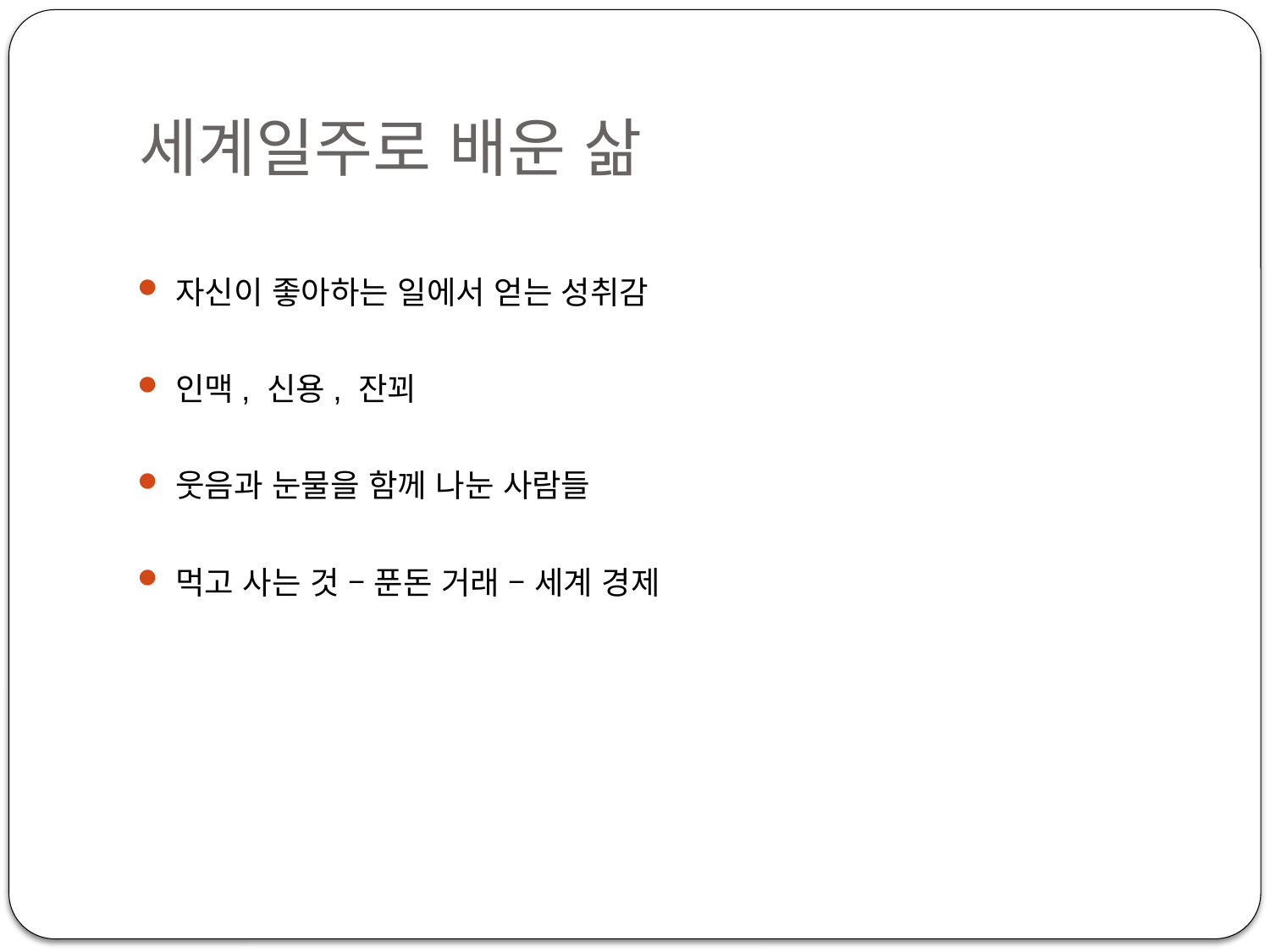

# 세계일주로 배운 삶
자신이 좋아하는 일에서 얻는 성취감

인맥, 신용, 잔꾀

웃음과 눈물을 함께 나눈 사람들

먹고 사는 것 – 푼돈 거래 – 세계 경제